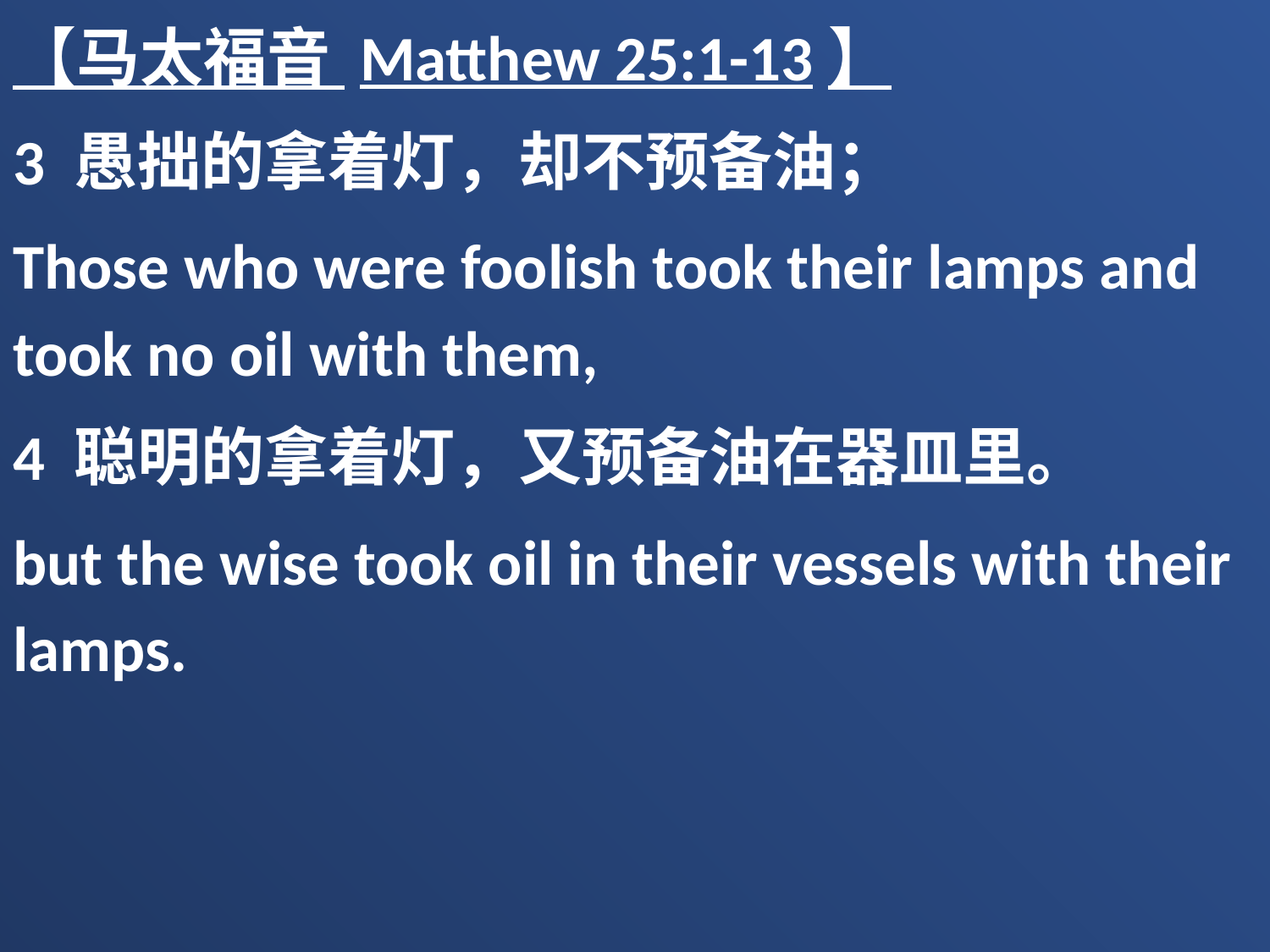

【马太福音 Matthew 25:1-13】
3 愚拙的拿着灯，却不预备油；
Those who were foolish took their lamps and took no oil with them,
4 聪明的拿着灯，又预备油在器皿里。
but the wise took oil in their vessels with their lamps.